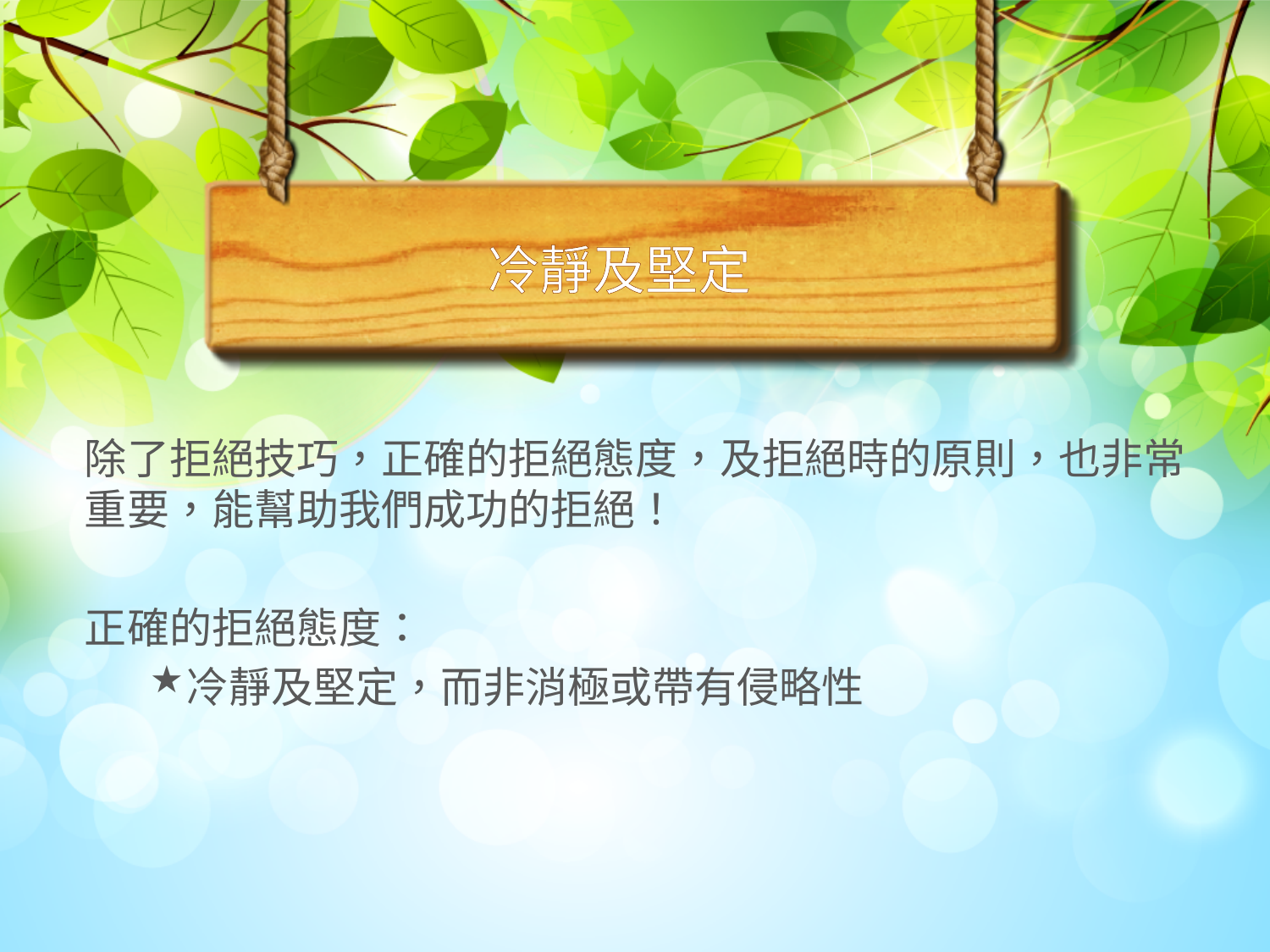

# 冷靜及堅定
除了拒絕技巧，正確的拒絕態度，及拒絕時的原則，也非常重要，能幫助我們成功的拒絕！

正確的拒絕態度：
冷靜及堅定，而非消極或帶有侵略性